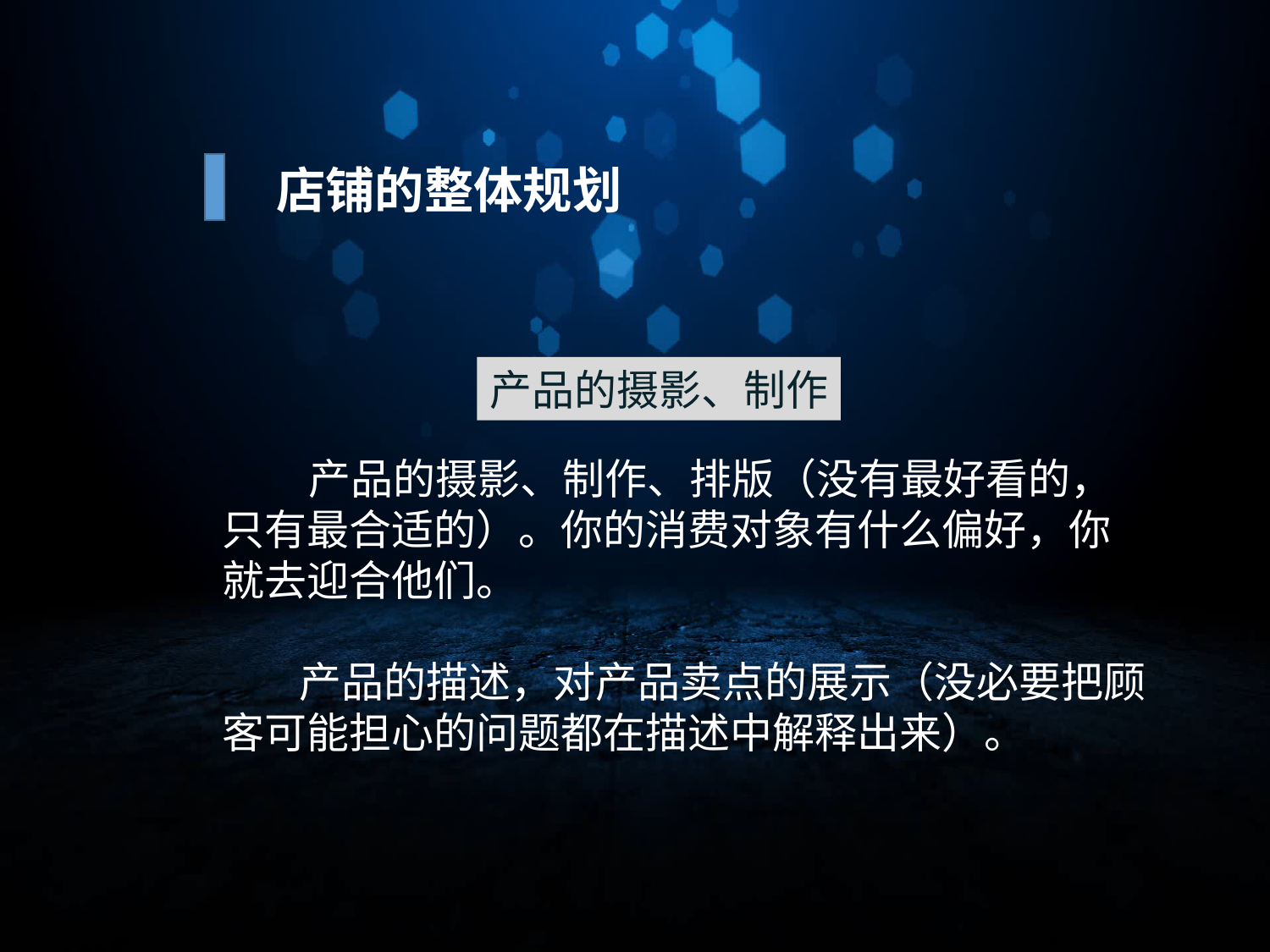

店铺的整体规划

产品的摄影、制作
        产品的摄影、制作、排版（没有最好看的，只有最合适的）。你的消费对象有什么偏好，你就去迎合他们。

       产品的描述，对产品卖点的展示（没必要把顾客可能担心的问题都在描述中解释出来）。